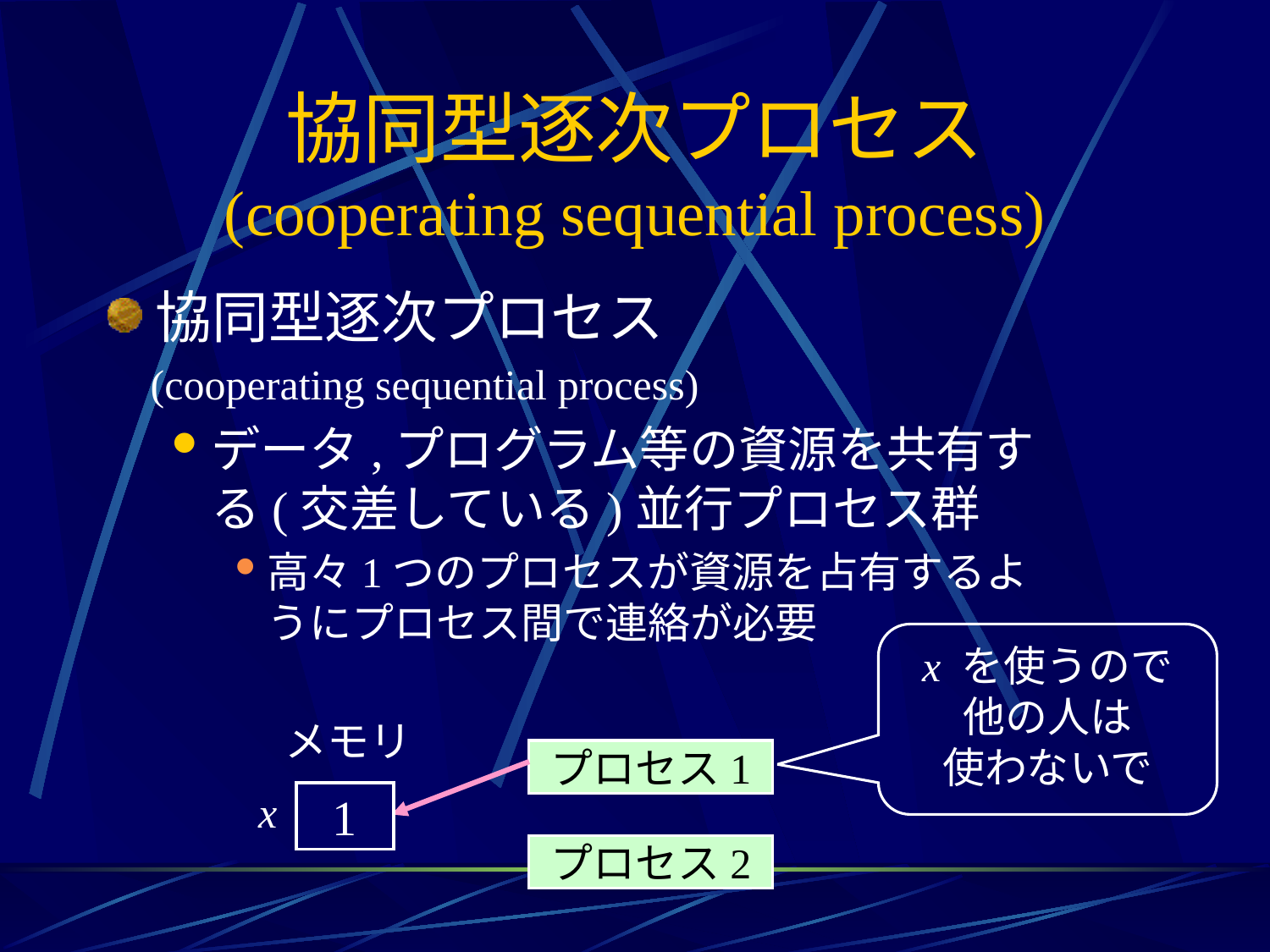

# 協同型逐次プロセス (cooperating sequential process)
協同型逐次プロセス
    (cooperating sequential process)
データ,プログラム等の資源を共有する(交差している)並行プロセス群
高々1つのプロセスが資源を占有するようにプロセス間で連絡が必要
x を使うので
他の人は
使わないで
メモリ
プロセス1

1
x
0
プロセス2